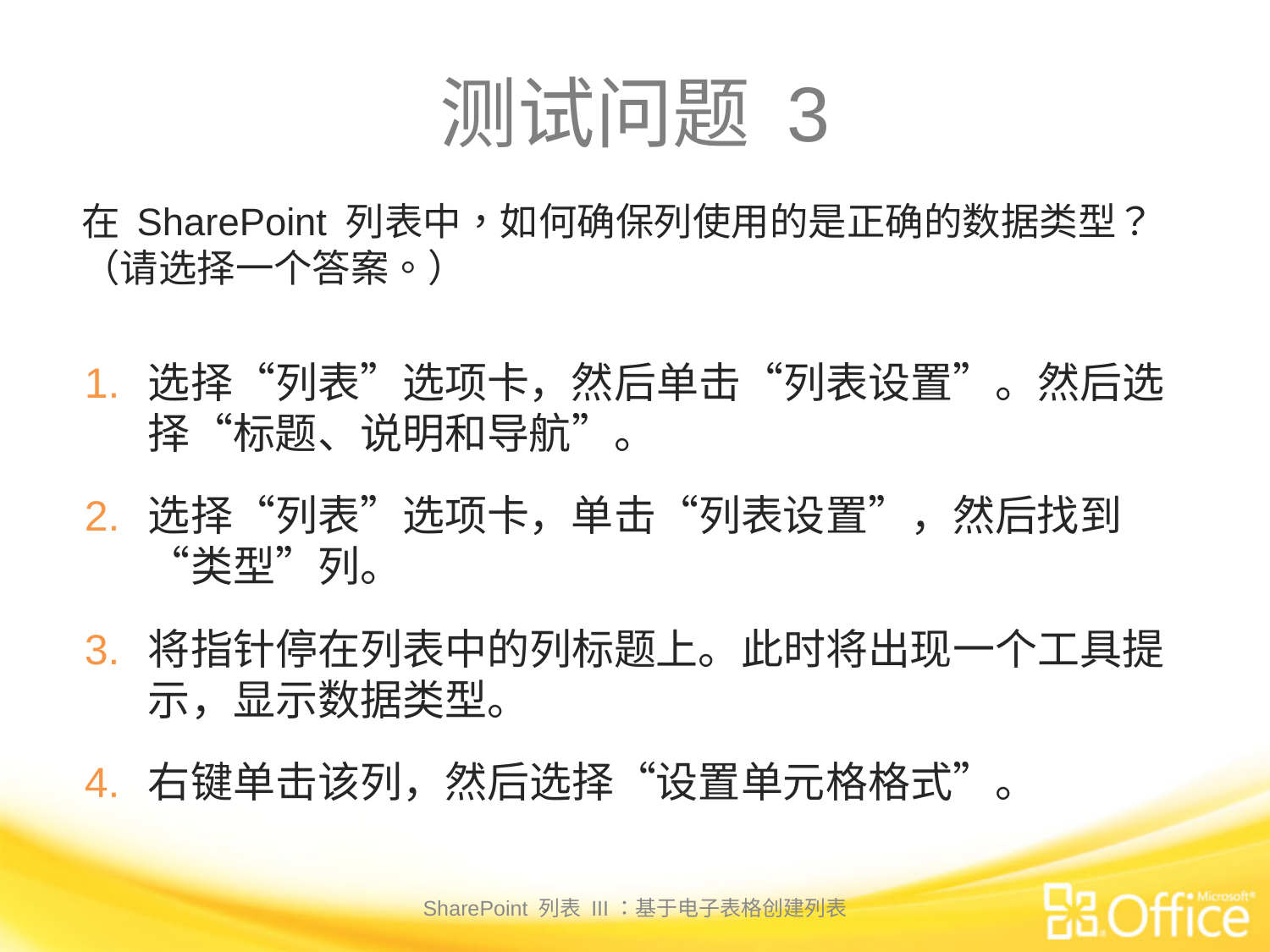

# 测试问题 3
在 SharePoint 列表中，如何确保列使用的是正确的数据类型？（请选择一个答案。）
选择“列表”选项卡，然后单击“列表设置”。然后选择“标题、说明和导航”。
选择“列表”选项卡，单击“列表设置”，然后找到“类型”列。
将指针停在列表中的列标题上。此时将出现一个工具提示，显示数据类型。
右键单击该列，然后选择“设置单元格格式”。

SharePoint 列表 III：基于电子表格创建列表